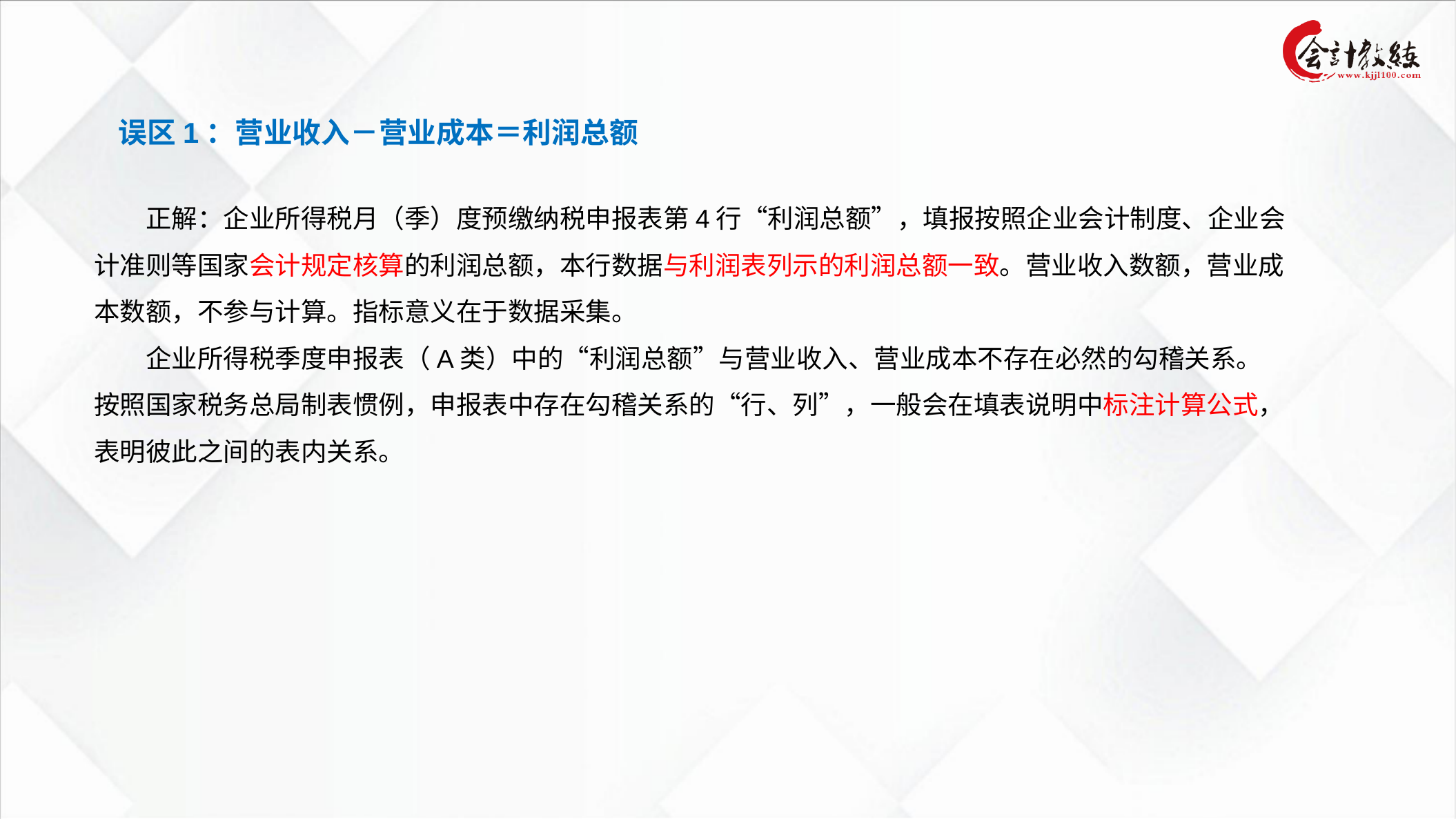

误区1：营业收入－营业成本＝利润总额
正解：企业所得税月（季）度预缴纳税申报表第4行“利润总额”，填报按照企业会计制度、企业会计准则等国家会计规定核算的利润总额，本行数据与利润表列示的利润总额一致。营业收入数额，营业成本数额，不参与计算。指标意义在于数据采集。
企业所得税季度申报表（A类）中的“利润总额”与营业收入、营业成本不存在必然的勾稽关系。按照国家税务总局制表惯例，申报表中存在勾稽关系的“行、列”，一般会在填表说明中标注计算公式，表明彼此之间的表内关系。